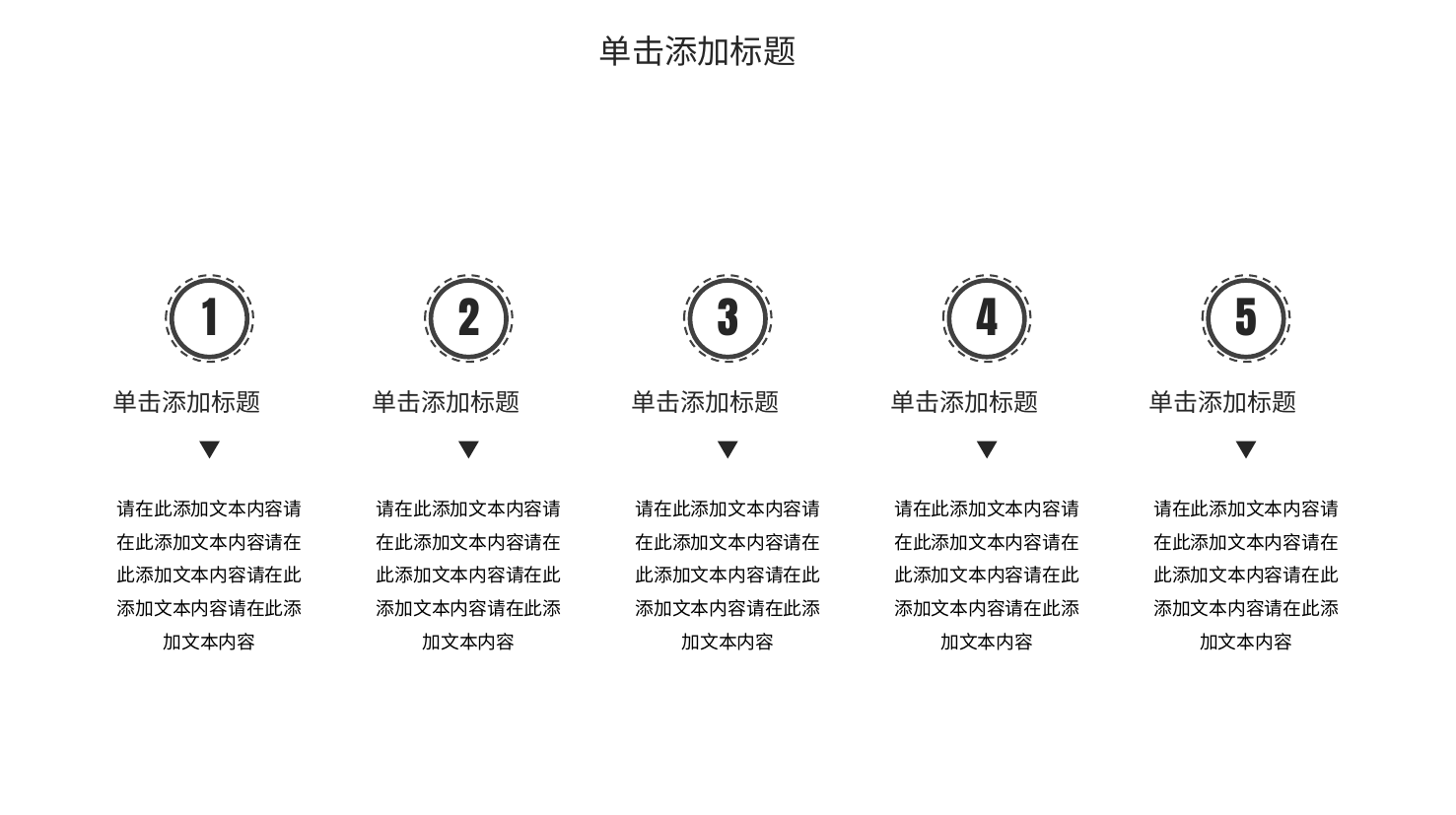

单击添加标题

1
2
3
4
5
单击添加标题
单击添加标题
单击添加标题
单击添加标题
单击添加标题

请在此添加文本内容请在此添加文本内容请在此添加文本内容请在此添加文本内容请在此添加文本内容
请在此添加文本内容请在此添加文本内容请在此添加文本内容请在此添加文本内容请在此添加文本内容
请在此添加文本内容请在此添加文本内容请在此添加文本内容请在此添加文本内容请在此添加文本内容
请在此添加文本内容请在此添加文本内容请在此添加文本内容请在此添加文本内容请在此添加文本内容
请在此添加文本内容请在此添加文本内容请在此添加文本内容请在此添加文本内容请在此添加文本内容